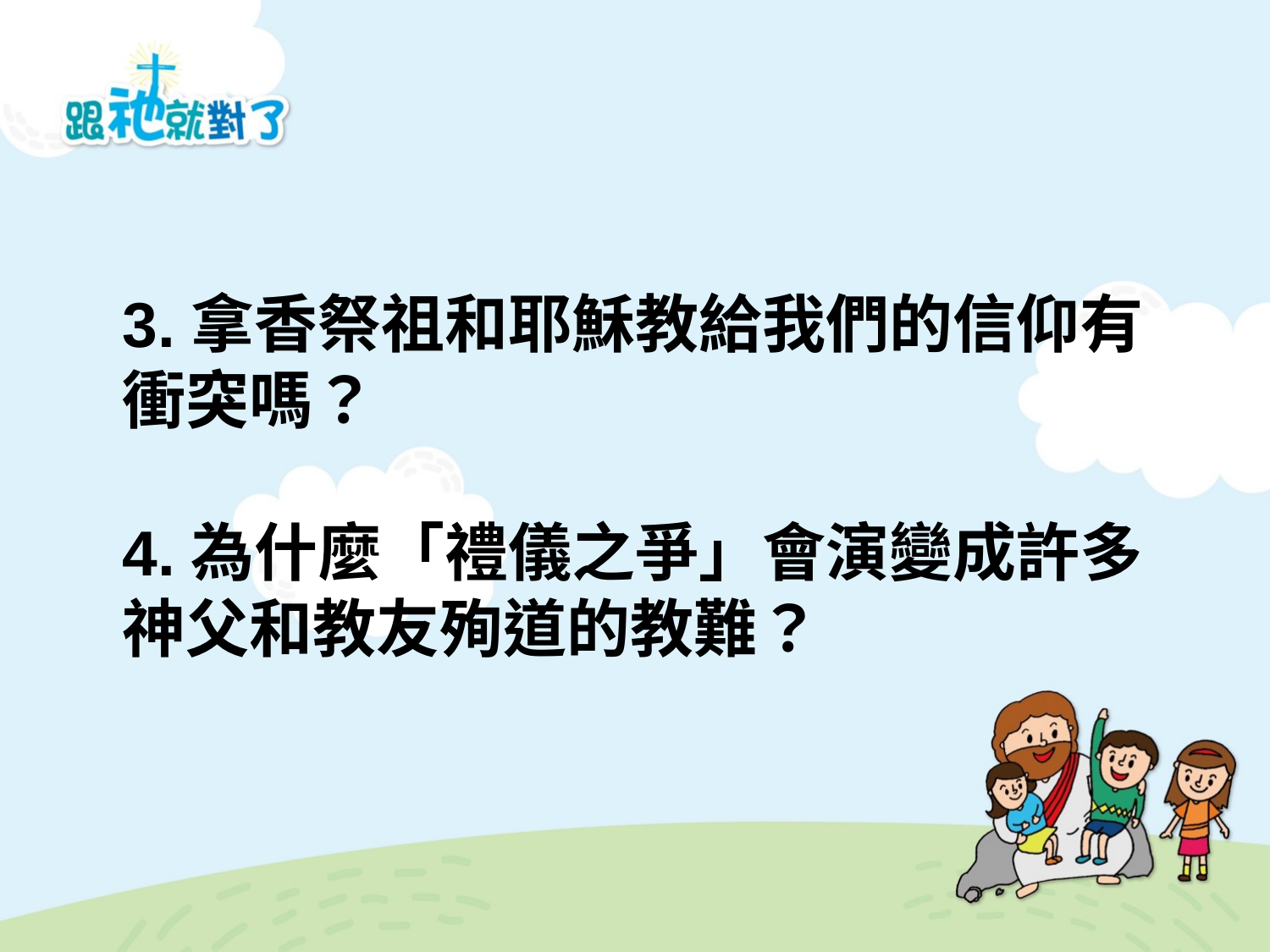

3.拿香祭祖和耶穌教給我們的信仰有衝突嗎？

4.為什麼「禮儀之爭」會演變成許多神父和教友殉道的教難？